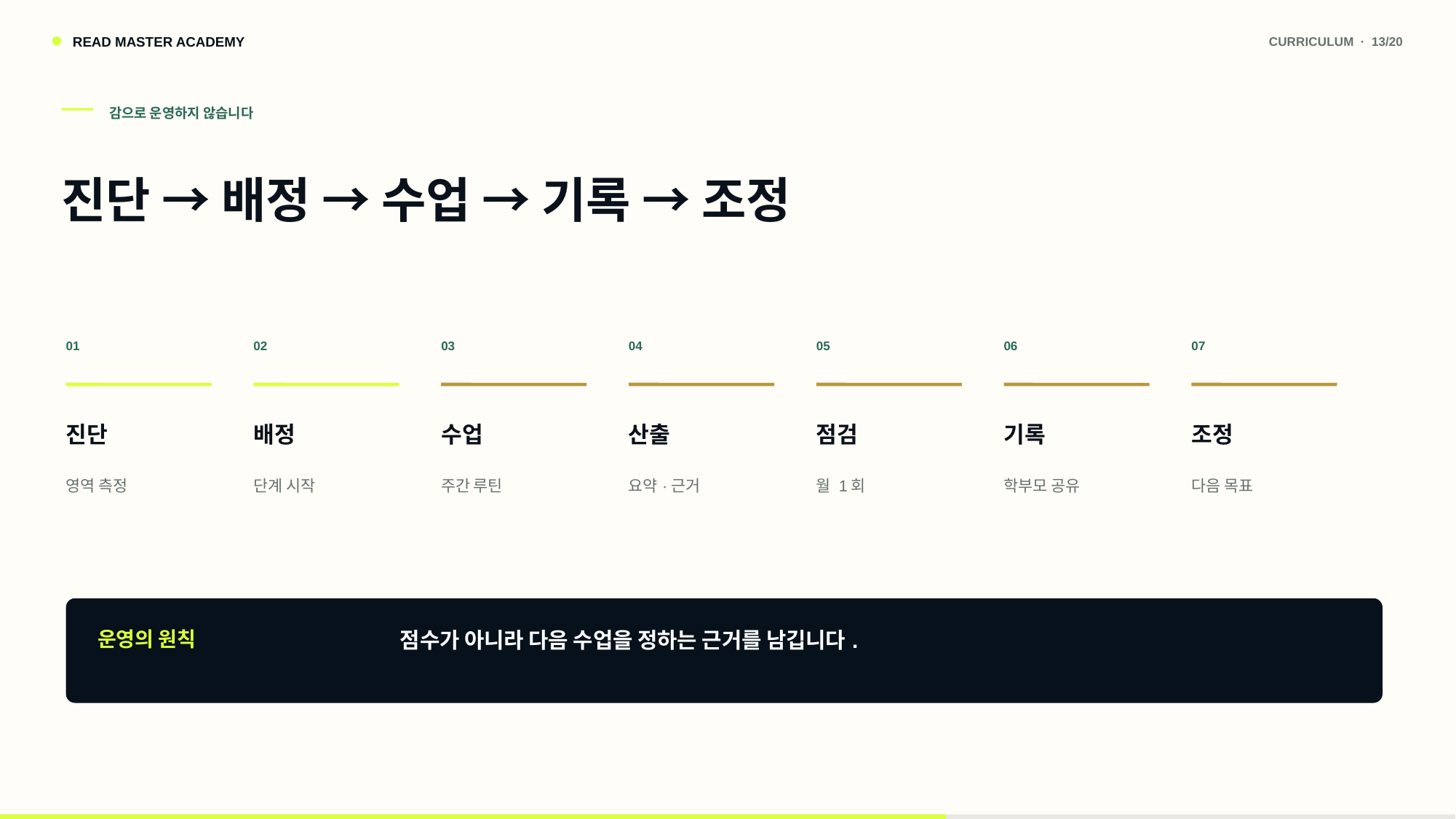

READ MASTER ACADEMY
CURRICULUM  ·  13/20

감으로 운영하지 않습니다

진단 → 배정 → 수업 → 기록 → 조정
01
02
03
04
05
06
07

진단
배정
수업
산출
점검
기록
조정
영역 측정
단계 시작
주간 루틴
요약·근거
월 1회
학부모 공유
다음 목표

운영의 원칙
점수가 아니라 다음 수업을 정하는 근거를 남깁니다.